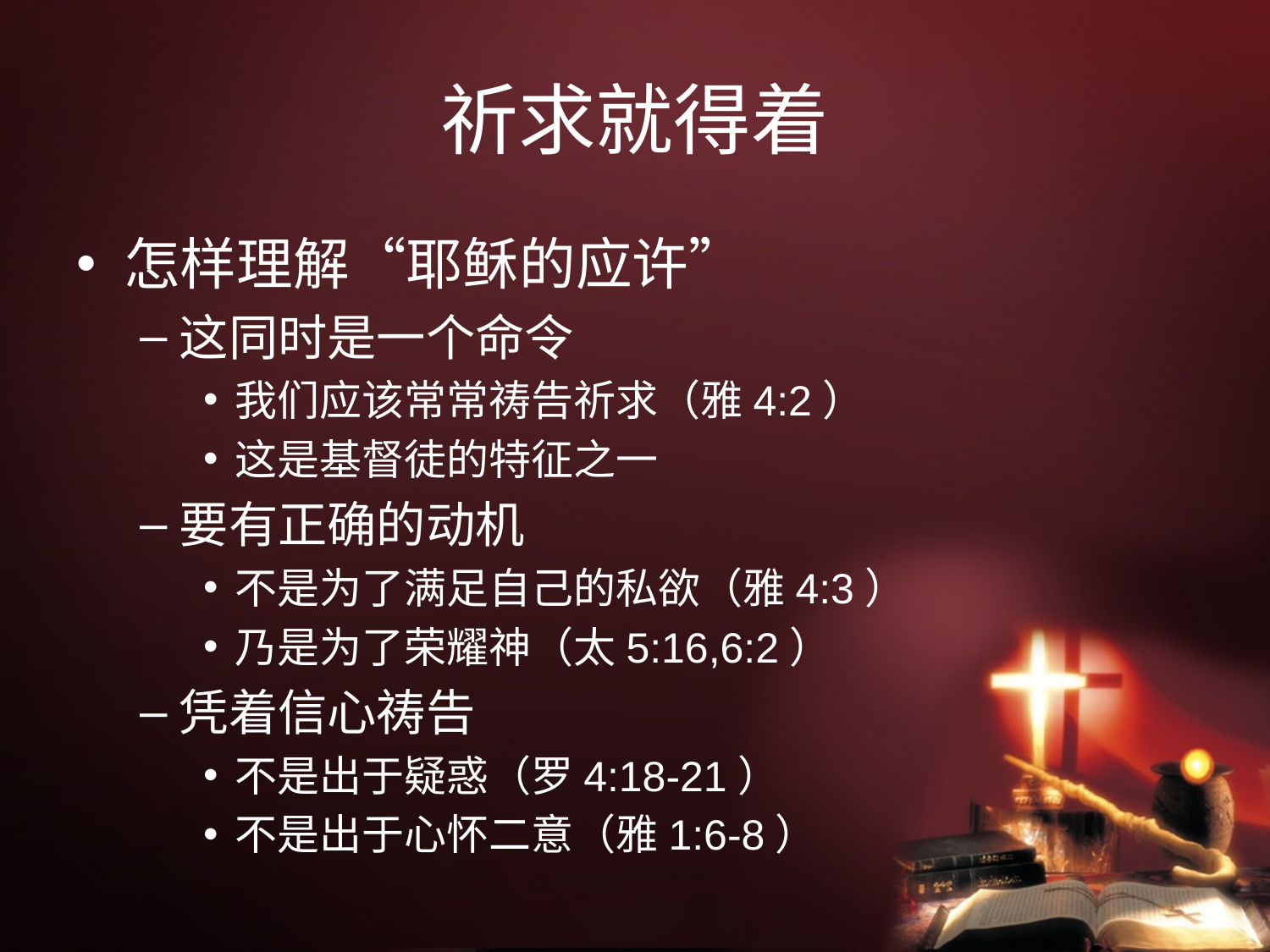

# 祈求就得着
怎样理解“耶稣的应许”
这同时是一个命令
我们应该常常祷告祈求（雅4:2）
这是基督徒的特征之一
要有正确的动机
不是为了满足自己的私欲（雅4:3）
乃是为了荣耀神（太5:16,6:2）
凭着信心祷告
不是出于疑惑（罗4:18-21）
不是出于心怀二意（雅1:6-8）